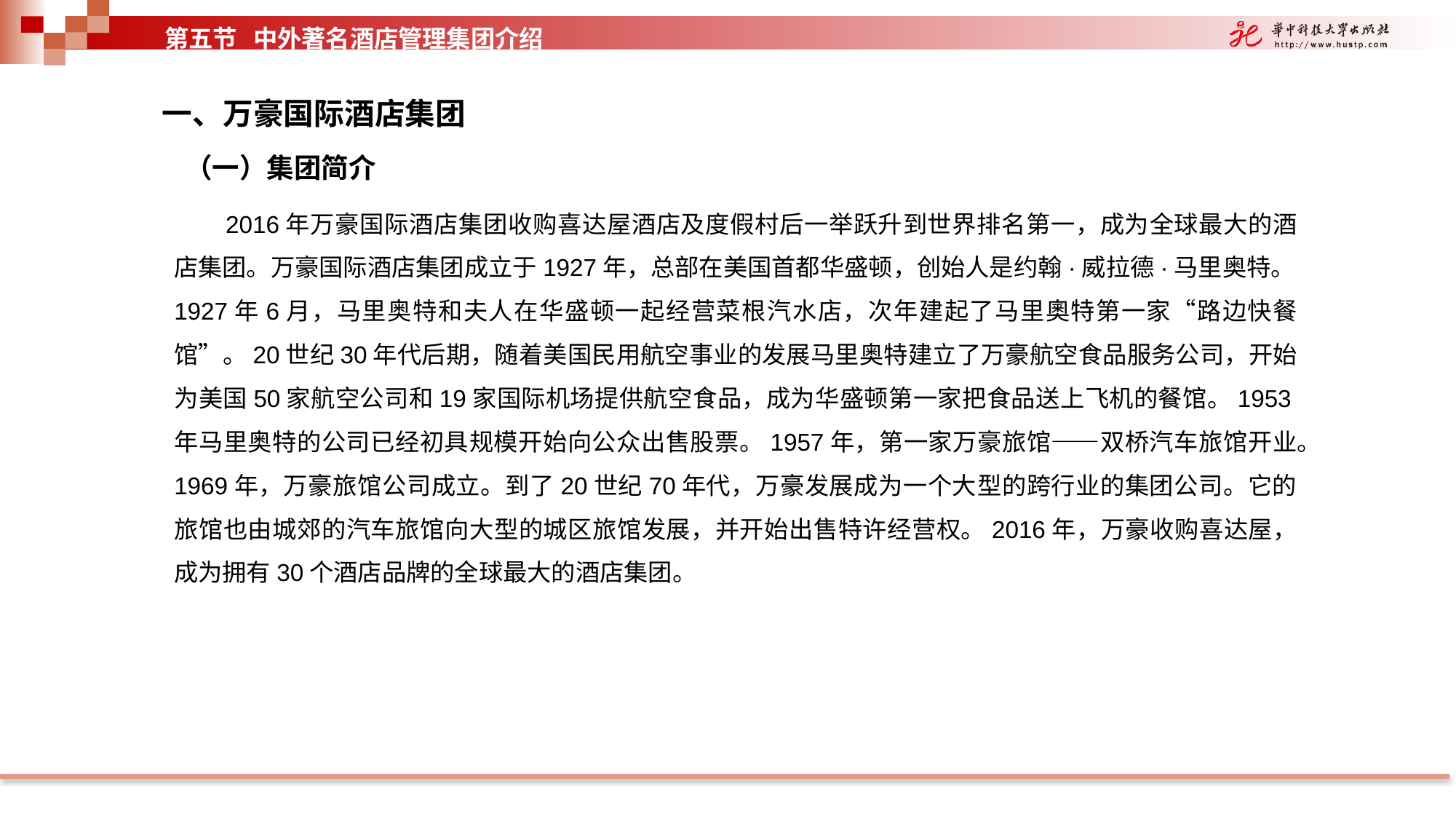

第五节   中外著名酒店管理集团介绍
一、万豪国际酒店集团
（一）集团简介
2016年万豪国际酒店集团收购喜达屋酒店及度假村后一举跃升到世界排名第一，成为全球最大的酒店集团。万豪国际酒店集团成立于1927年，总部在美国首都华盛顿，创始人是约翰·威拉德·马里奥特。1927年6月，马里奥特和夫人在华盛顿一起经营菜根汽水店，次年建起了马里奧特第一家“路边快餐馆”。20世纪30年代后期，随着美国民用航空事业的发展马里奥特建立了万豪航空食品服务公司，开始为美国50家航空公司和19家国际机场提供航空食品，成为华盛顿第一家把食品送上飞机的餐馆。1953年马里奥特的公司已经初具规模开始向公众出售股票。1957年，第一家万豪旅馆——双桥汽车旅馆开业。1969年，万豪旅馆公司成立。到了20世纪70年代，万豪发展成为一个大型的跨行业的集团公司。它的旅馆也由城郊的汽车旅馆向大型的城区旅馆发展，并开始出售特许经营权。2016年，万豪收购喜达屋，成为拥有30个酒店品牌的全球最大的酒店集团。